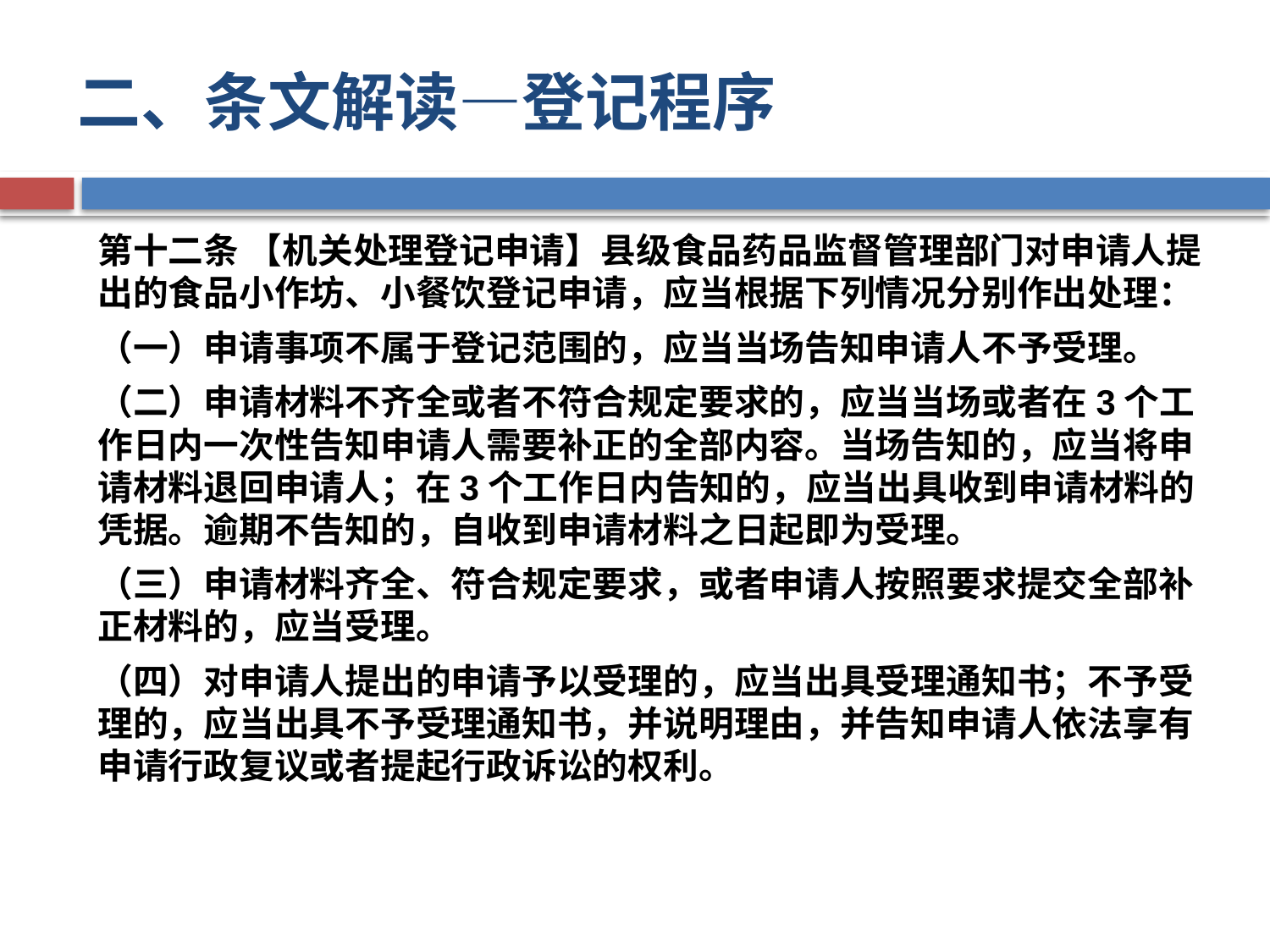

# 二、条文解读—登记程序
第十二条 【机关处理登记申请】县级食品药品监督管理部门对申请人提出的食品小作坊、小餐饮登记申请，应当根据下列情况分别作出处理：
（一）申请事项不属于登记范围的，应当当场告知申请人不予受理。
（二）申请材料不齐全或者不符合规定要求的，应当当场或者在3个工作日内一次性告知申请人需要补正的全部内容。当场告知的，应当将申请材料退回申请人；在3个工作日内告知的，应当出具收到申请材料的凭据。逾期不告知的，自收到申请材料之日起即为受理。
（三）申请材料齐全、符合规定要求，或者申请人按照要求提交全部补正材料的，应当受理。
（四）对申请人提出的申请予以受理的，应当出具受理通知书；不予受理的，应当出具不予受理通知书，并说明理由，并告知申请人依法享有申请行政复议或者提起行政诉讼的权利。